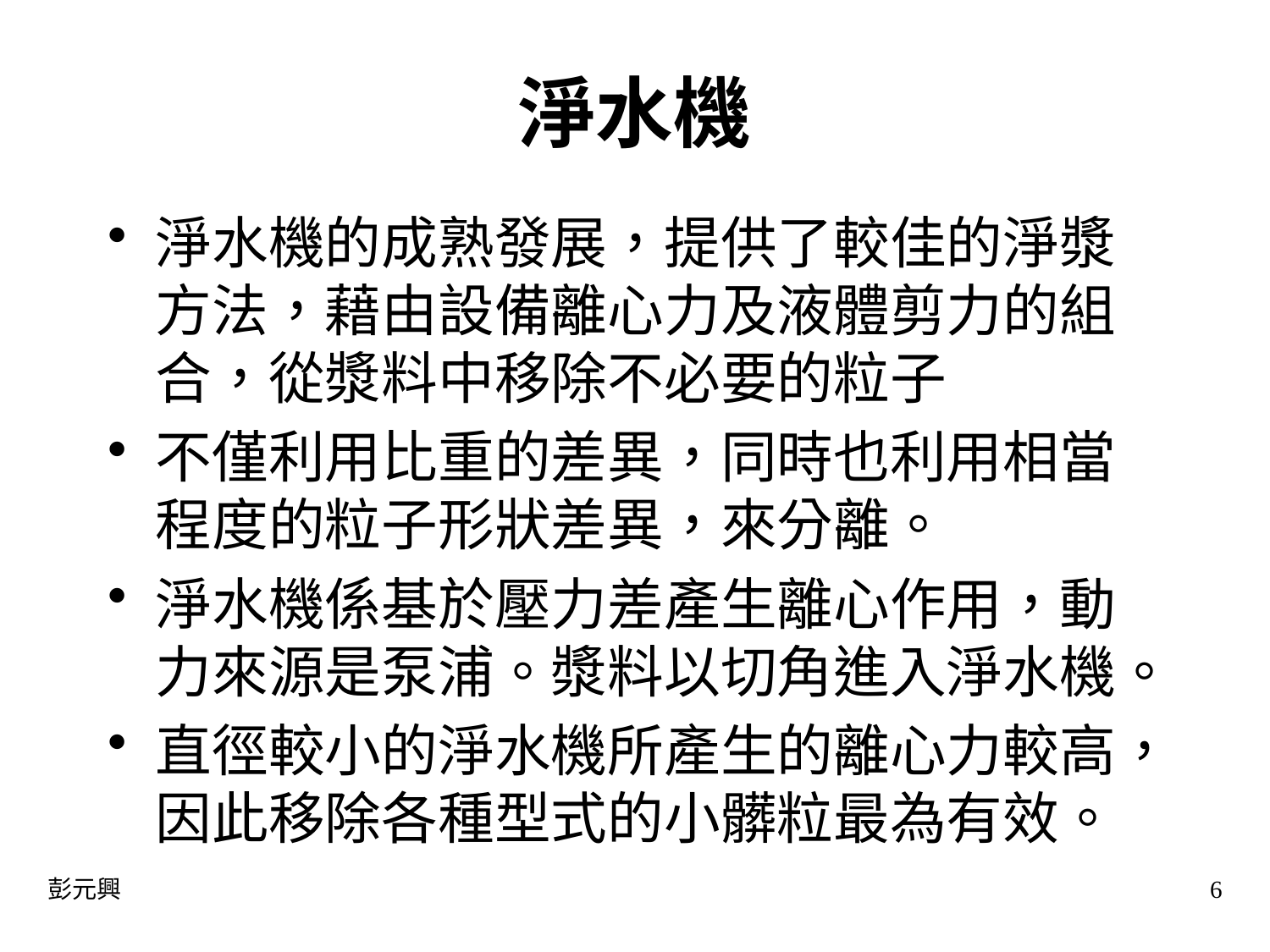

# 淨水機
淨水機的成熟發展，提供了較佳的淨漿方法，藉由設備離心力及液體剪力的組合，從漿料中移除不必要的粒子
不僅利用比重的差異，同時也利用相當程度的粒子形狀差異，來分離。
淨水機係基於壓力差產生離心作用，動力來源是泵浦。漿料以切角進入淨水機。
直徑較小的淨水機所產生的離心力較高，因此移除各種型式的小髒粒最為有效。
彭元興
6